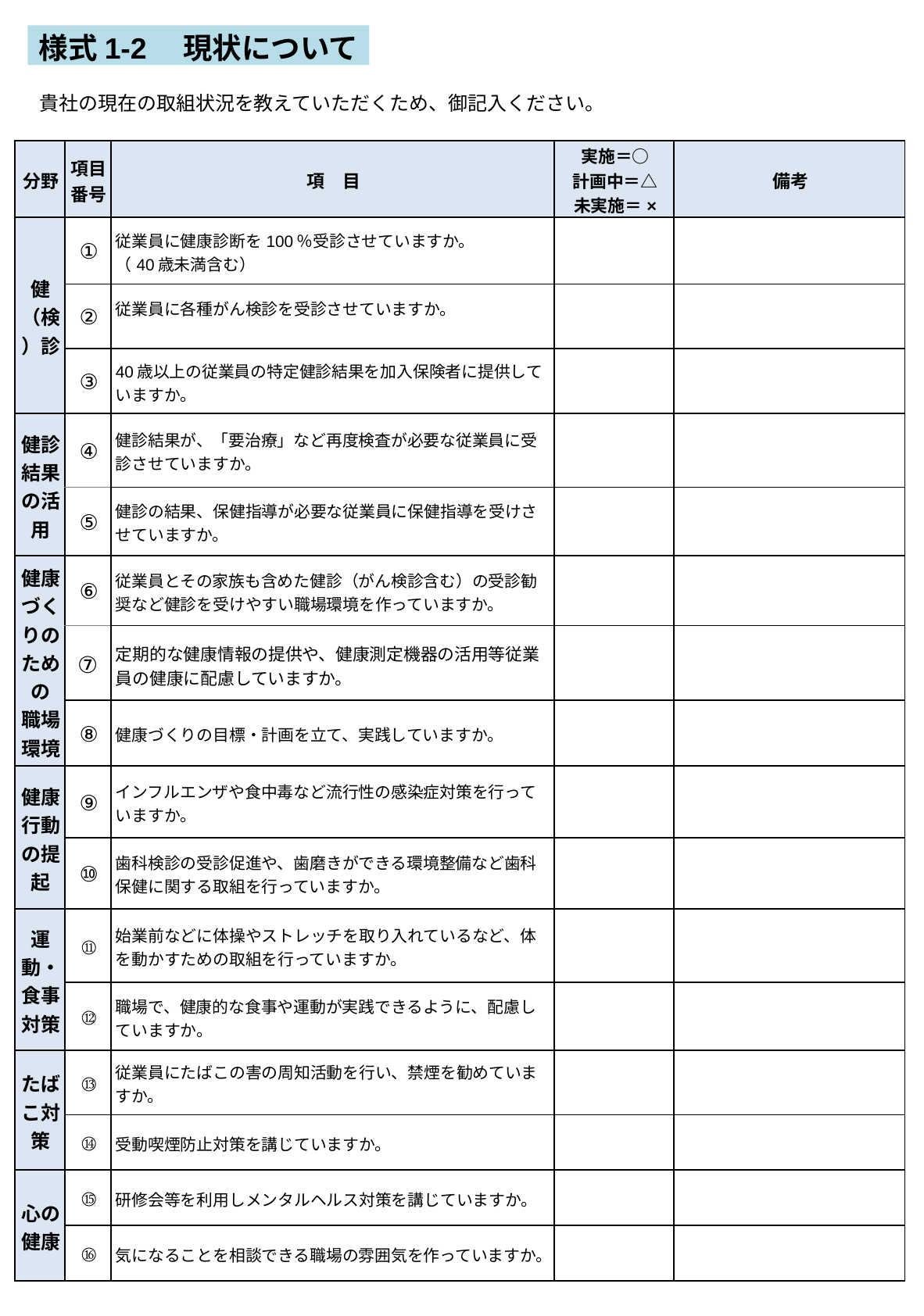

様式1-2　現状について
貴社の現在の取組状況を教えていただくため、御記入ください。
| 分野 | 項目 番号 | 項　目 | 実施＝○ 計画中＝△ 未実施＝× | 備考 |
| --- | --- | --- | --- | --- |
| 健（検）診 | ① | 従業員に健康診断を100％受診させていますか。 （40歳未満含む） |  |  |
|  | ② | 従業員に各種がん検診を受診させていますか。 |  |  |
|  | ③ | 40歳以上の従業員の特定健診結果を加入保険者に提供していますか。 |  |  |
| 健診結果の活用 | ④ | 健診結果が、「要治療」など再度検査が必要な従業員に受診させていますか。 |  |  |
|  | ⑤ | 健診の結果、保健指導が必要な従業員に保健指導を受けさせていますか。 |  |  |
| 健康づくりのための 職場環境 | ⑥ | 従業員とその家族も含めた健診（がん検診含む）の受診勧奨など健診を受けやすい職場環境を作っていますか。 |  |  |
|  | ⑦ | 定期的な健康情報の提供や、健康測定機器の活用等従業員の健康に配慮していますか。 |  |  |
|  | ⑧ | 健康づくりの目標・計画を立て、実践していますか。 |  |  |
| 健康行動の提起 | ⑨ | インフルエンザや食中毒など流行性の感染症対策を行っていますか。 |  |  |
|  | ⑩ | 歯科検診の受診促進や、歯磨きができる環境整備など歯科保健に関する取組を行っていますか。 |  |  |
| 運動・食事対策 | ⑪ | 始業前などに体操やストレッチを取り入れているなど、体を動かすための取組を行っていますか。 |  |  |
|  | ⑫ | 職場で、健康的な食事や運動が実践できるように、配慮していますか。 |  |  |
| たばこ対策 | ⑬ | 従業員にたばこの害の周知活動を行い、禁煙を勧めていますか。 |  |  |
|  | ⑭ | 受動喫煙防止対策を講じていますか。 |  |  |
| 心の健康 | ⑮ | 研修会等を利用しメンタルヘルス対策を講じていますか。 |  |  |
|  | ⑯ | 気になることを相談できる職場の雰囲気を作っていますか。 |  |  |